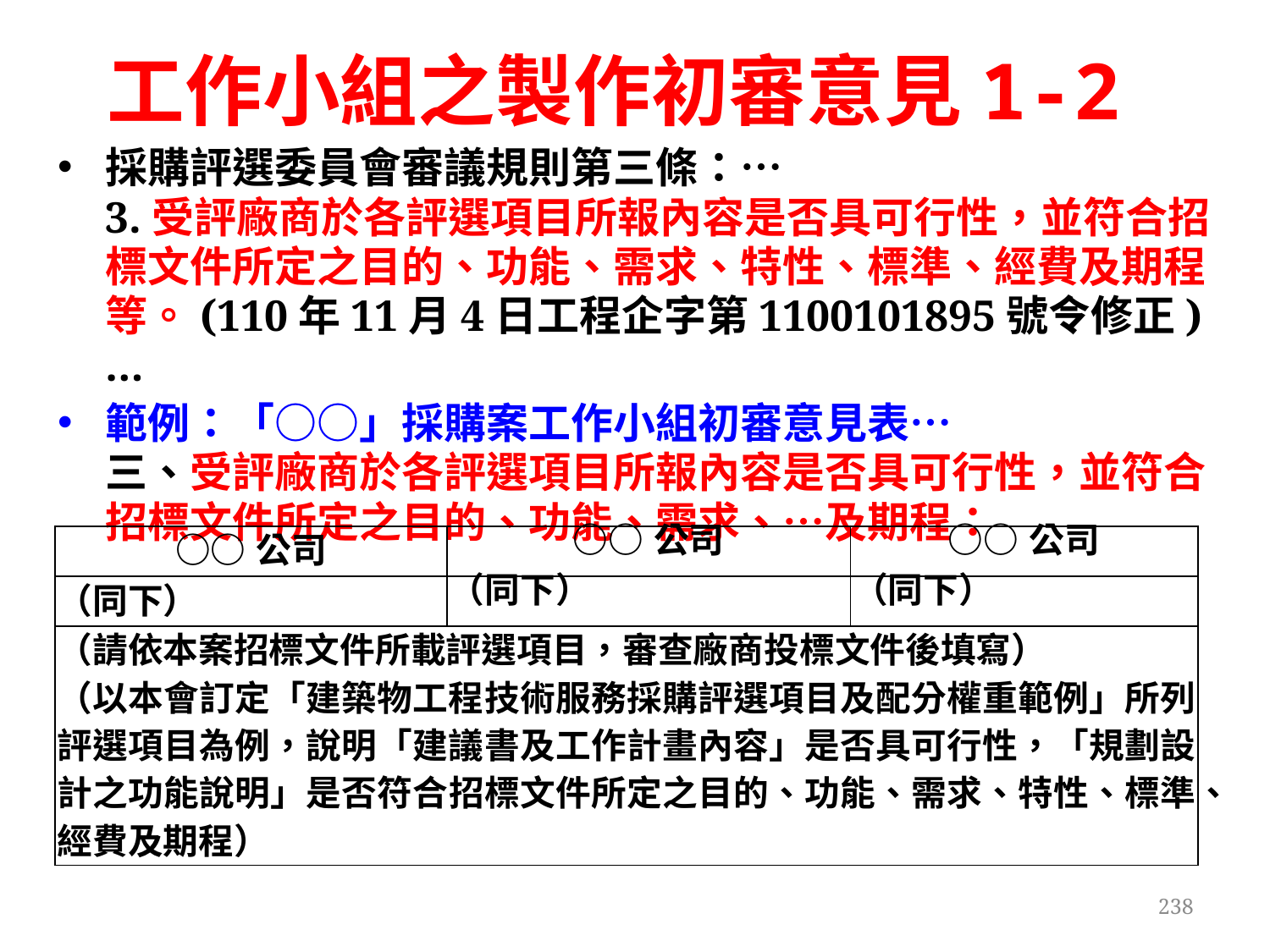

# 工作小組之製作初審意見1-2
採購評選委員會審議規則第三條：…
3.受評廠商於各評選項目所報內容是否具可行性，並符合招標文件所定之目的、功能、需求、特性、標準、經費及期程等。(110年11月4日工程企字第1100101895號令修正)…
範例：「○○」採購案工作小組初審意見表…
三、受評廠商於各評選項目所報內容是否具可行性，並符合招標文件所定之目的、功能、需求、…及期程：
| ○○公司 | ○○公司 | ○○公司 |
| --- | --- | --- |
| （同下） | （同下） | （同下） |
| （請依本案招標文件所載評選項目，審查廠商投標文件後填寫） （以本會訂定「建築物工程技術服務採購評選項目及配分權重範例」所列評選項目為例，說明「建議書及工作計畫內容」是否具可行性，「規劃設計之功能說明」是否符合招標文件所定之目的、功能、需求、特性、標準、經費及期程） |  |  |
238